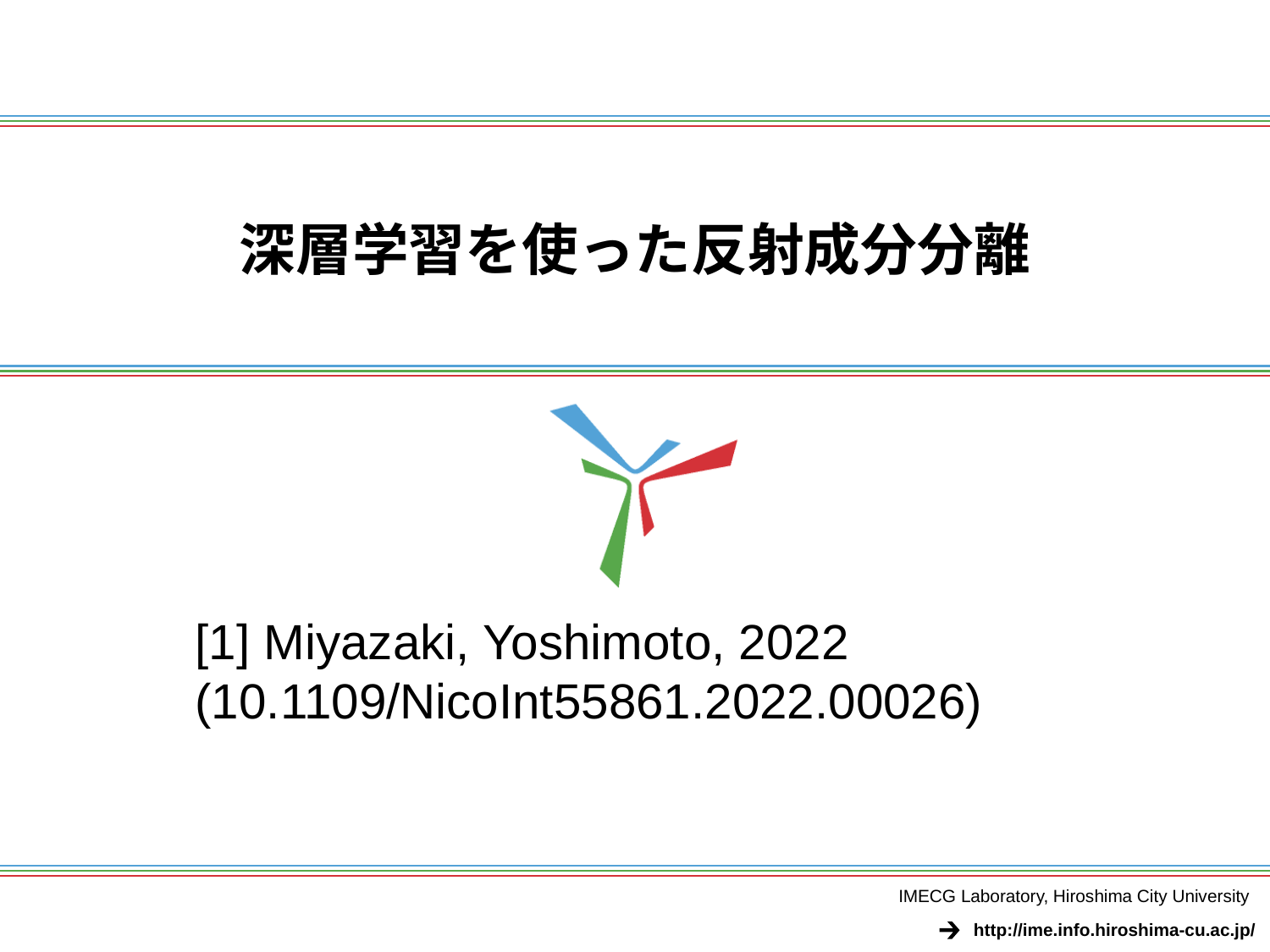

# 深層学習を使った反射成分分離
[1] Miyazaki, Yoshimoto, 2022 (10.1109/NicoInt55861.2022.00026)